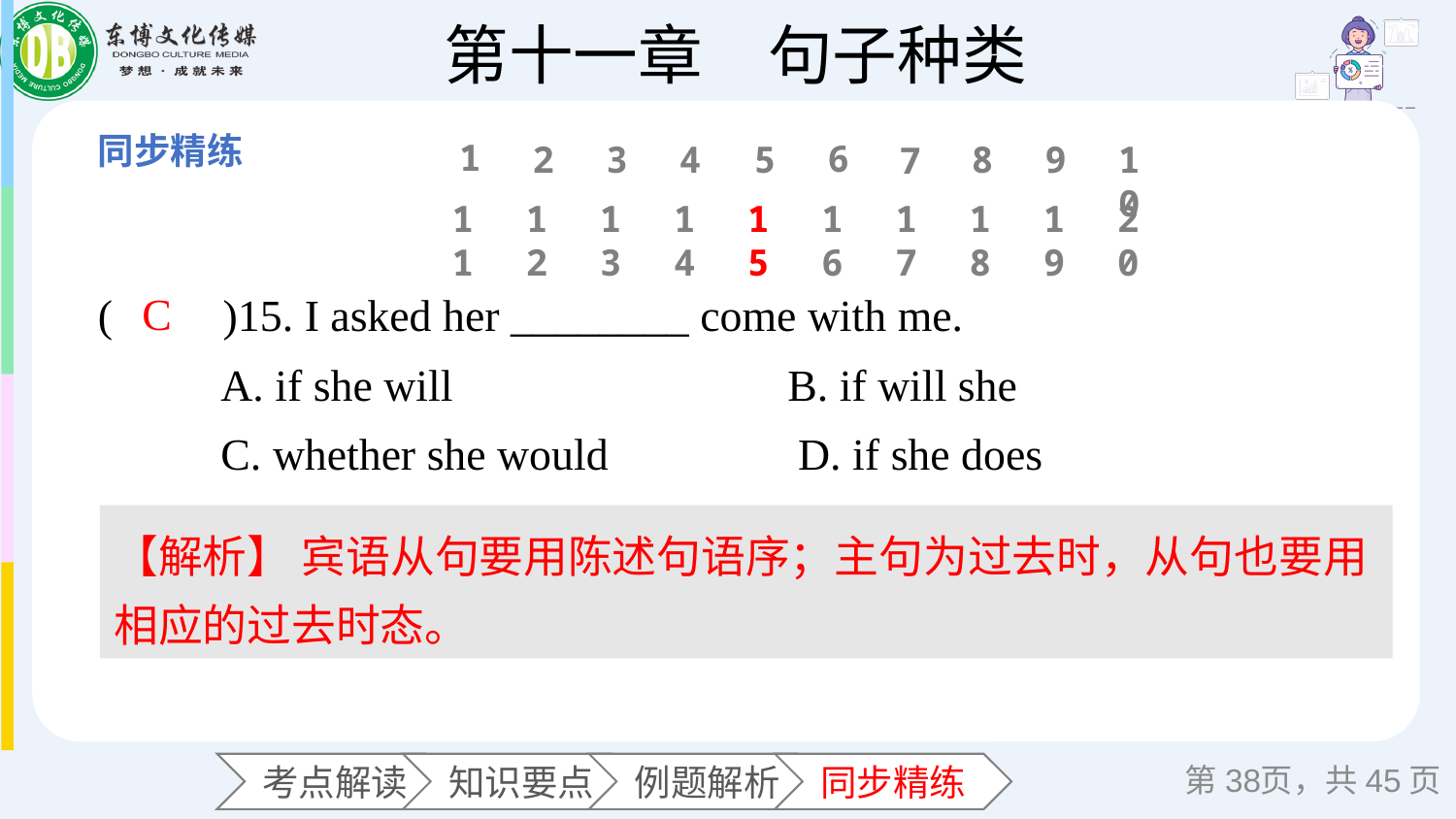

1
6
2
3
4
5
8
9
10
7
11
12
13
14
15
16
17
18
19
20
(　　)15. I asked her ________ come with me.
           A. if she will                              B. if will she
           C. whether she would                 D. if she does
C
【解析】 宾语从句要用陈述句语序；主句为过去时，从句也要用相应的过去时态。
第38页，共45页